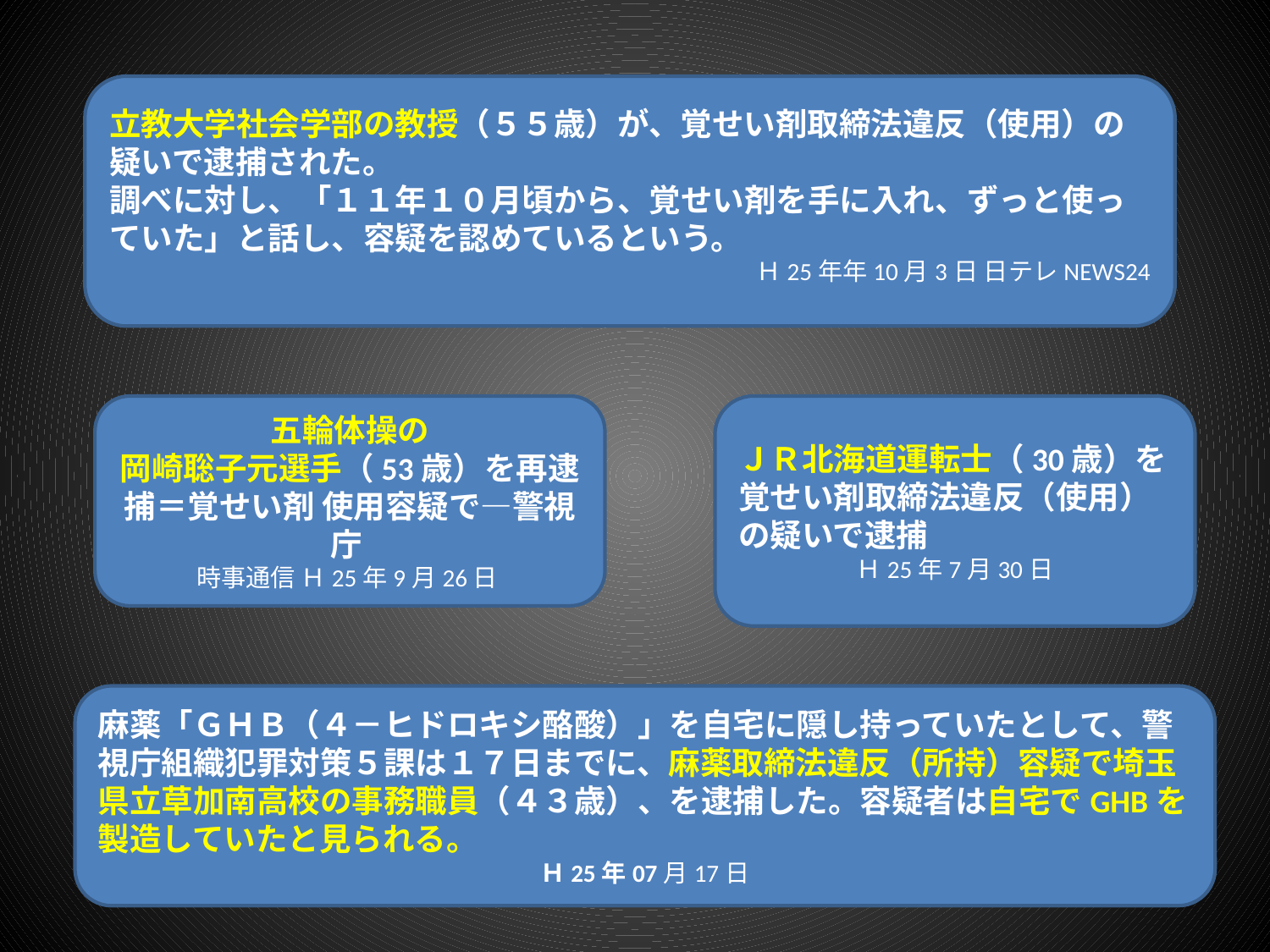

立教大学社会学部の教授（５５歳）が、覚せい剤取締法違反（使用）の疑いで逮捕された。
調べに対し、「１１年１０月頃から、覚せい剤を手に入れ、ずっと使っていた」と話し、容疑を認めているという。
Ｈ25年年10月3日 日テレNEWS24
五輪体操の
岡崎聡子元選手（53歳）を再逮捕＝覚せい剤 使用容疑で—警視庁
時事通信 Ｈ25年9月26日
ＪＲ北海道運転士（30歳）を
覚せい剤取締法違反（使用）の疑いで逮捕
Ｈ25年7月30日
麻薬「ＧＨＢ（４－ヒドロキシ酪酸）」を自宅に隠し持っていたとして、警視庁組織犯罪対策５課は１７日までに、麻薬取締法違反（所持）容疑で埼玉県立草加南高校の事務職員（４３歳）、を逮捕した。容疑者は自宅でGHBを製造していたと見られる。
Ｈ25年07月17日